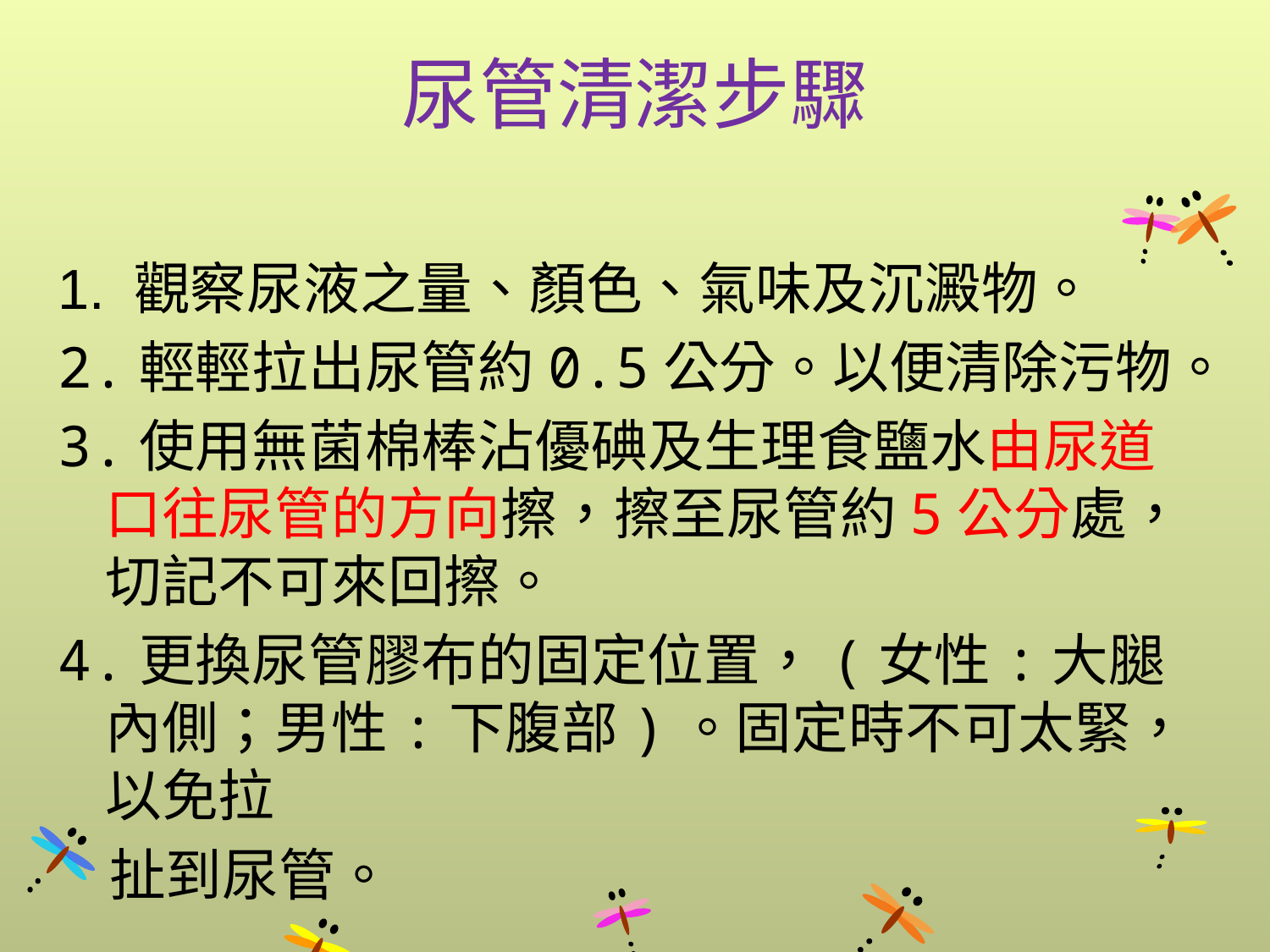

# 尿管清潔步驟
1. 觀察尿液之量、顏色、氣味及沉澱物。
2.輕輕拉出尿管約0.5公分。以便清除污物。
3.使用無菌棉棒沾優碘及生理食鹽水由尿道口往尿管的方向擦，擦至尿管約5公分處，切記不可來回擦。
4.更換尿管膠布的固定位置，(女性:大腿內側；男性:下腹部)。固定時不可太緊，以免拉
   扯到尿管。